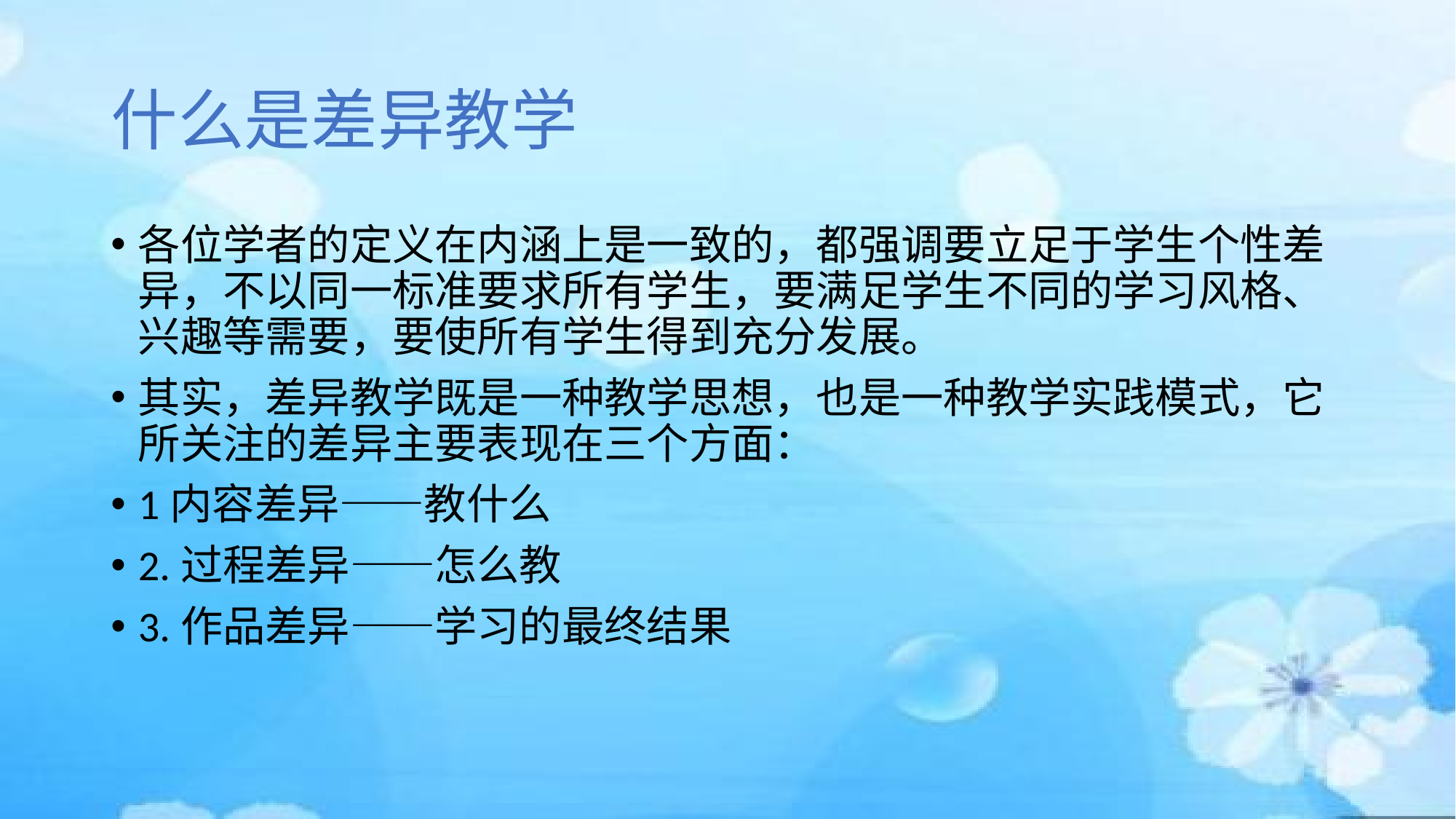

# 什么是差异教学
各位学者的定义在内涵上是一致的，都强调要立足于学生个性差异，不以同一标准要求所有学生，要满足学生不同的学习风格、兴趣等需要，要使所有学生得到充分发展。
其实，差异教学既是一种教学思想，也是一种教学实践模式，它所关注的差异主要表现在三个方面：
1内容差异——教什么
2.过程差异——怎么教
3.作品差异——学习的最终结果